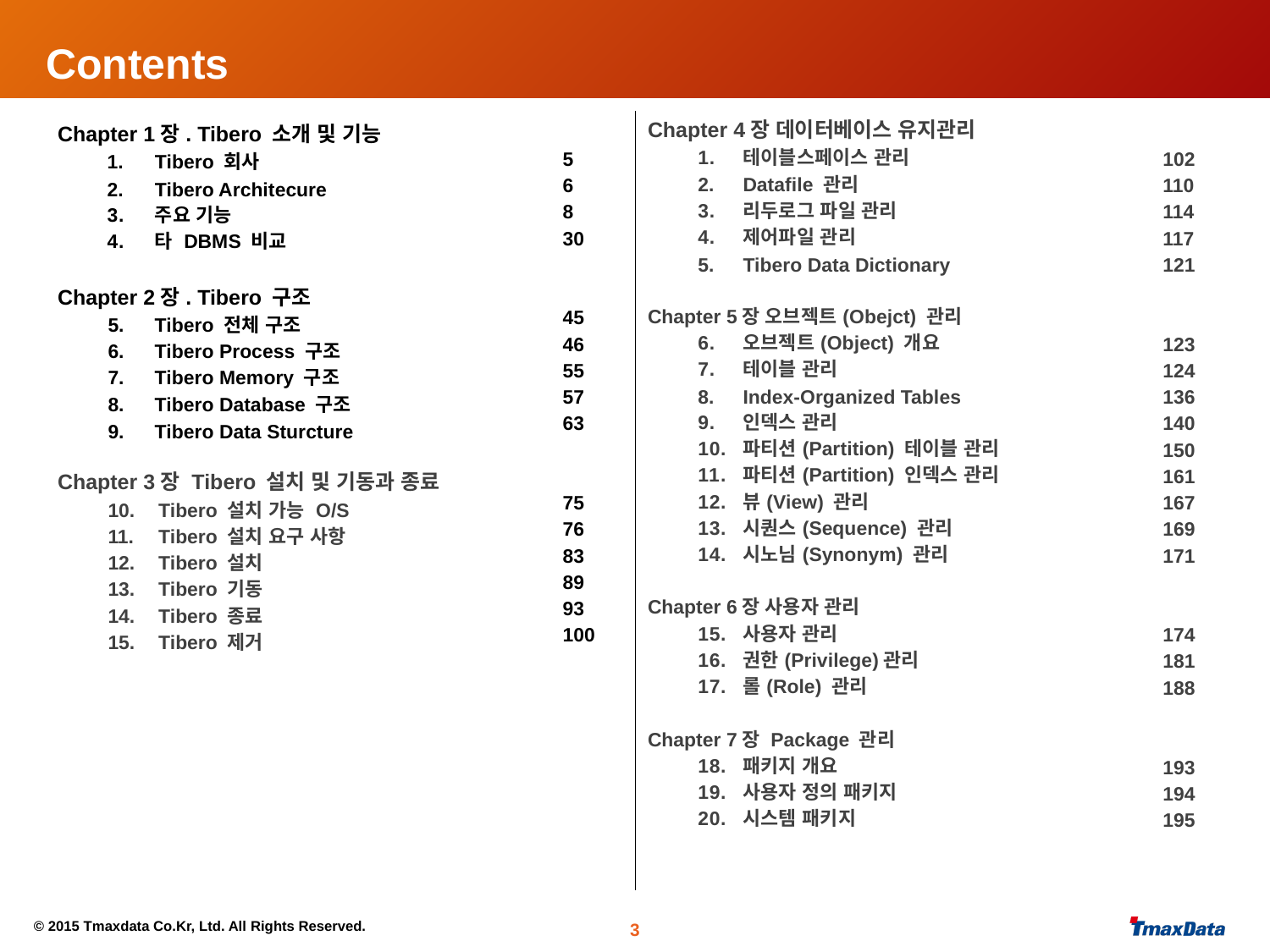

# Contents
| Chapter 1장. Tibero 소개 및 기능 Tibero 회사 Tibero Architecure 주요 기능 타 DBMS 비교 Chapter 2장. Tibero 구조 Tibero 전체 구조 Tibero Process 구조 Tibero Memory 구조 Tibero Database 구조 Tibero Data Sturcture Chapter 3장 Tibero 설치 및 기동과 종료 Tibero 설치 가능 O/S Tibero 설치 요구 사항 Tibero 설치 Tibero 기동 Tibero 종료 Tibero 제거 | 5 6 8 30 45 46 55 57 63 75 76 83 89 93 100 | Chapter 4장 데이터베이스 유지관리 테이블스페이스 관리 Datafile 관리 리두로그 파일 관리 제어파일 관리 Tibero Data Dictionary Chapter 5장 오브젝트(Obejct) 관리 오브젝트(Object) 개요 테이블 관리 Index-Organized Tables 인덱스 관리 파티션(Partition) 테이블 관리 파티션(Partition) 인덱스 관리 뷰(View) 관리 시퀀스(Sequence) 관리 시노님(Synonym) 관리 Chapter 6장 사용자 관리 사용자 관리 권한(Privilege)관리 롤(Role) 관리 Chapter 7장 Package 관리 패키지 개요 사용자 정의 패키지 시스템 패키지 | 102 110 114 117 121 123 124 136 140 150 161 167 169 171 174 181 188 193 194 195 |
| --- | --- | --- | --- |